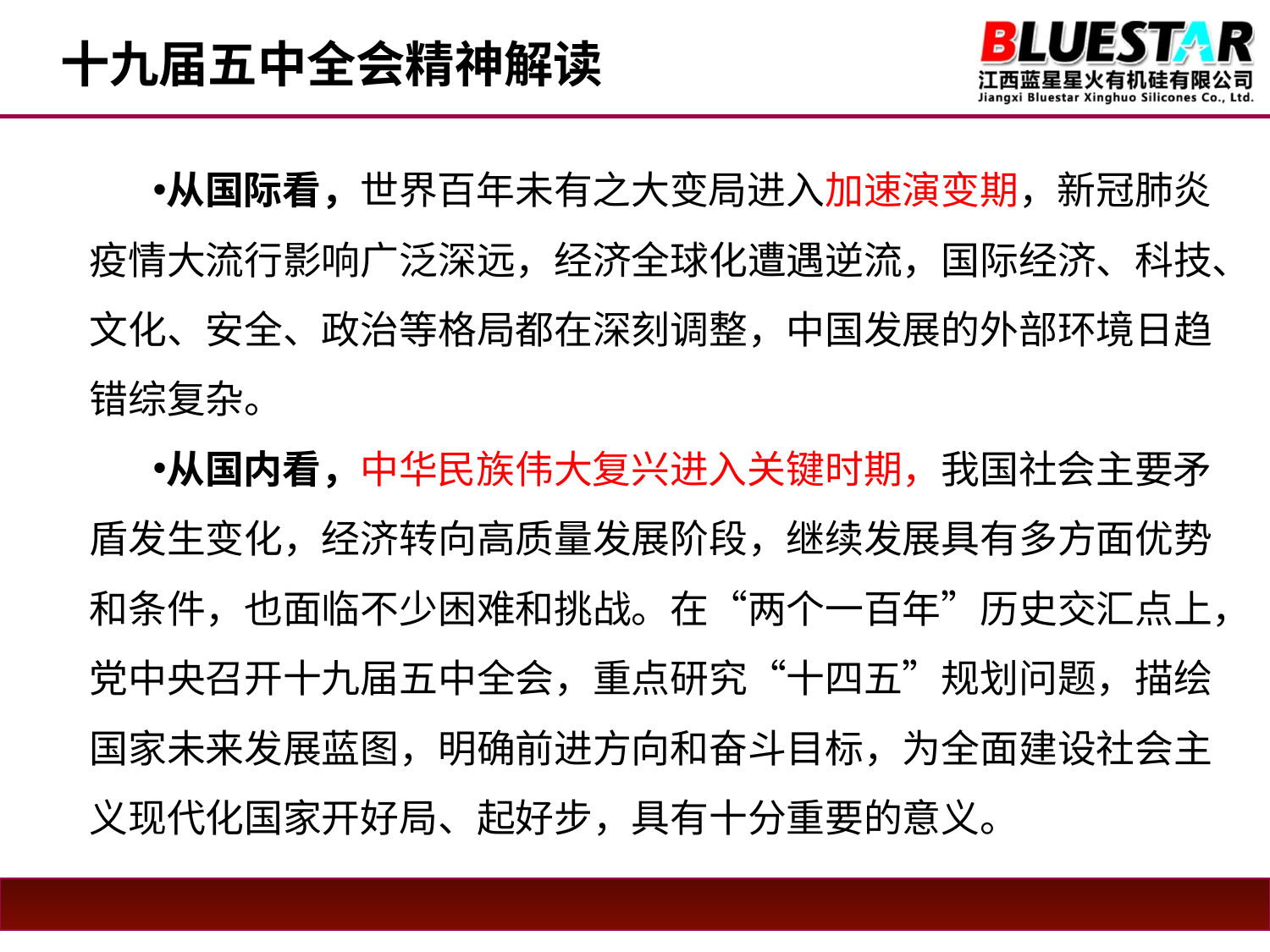

十九届五中全会精神解读
从国际看，世界百年未有之大变局进入加速演变期，新冠肺炎疫情大流行影响广泛深远，经济全球化遭遇逆流，国际经济、科技、文化、安全、政治等格局都在深刻调整，中国发展的外部环境日趋错综复杂。
从国内看，中华民族伟大复兴进入关键时期，我国社会主要矛盾发生变化，经济转向高质量发展阶段，继续发展具有多方面优势和条件，也面临不少困难和挑战。在“两个一百年”历史交汇点上，党中央召开十九届五中全会，重点研究“十四五”规划问题，描绘国家未来发展蓝图，明确前进方向和奋斗目标，为全面建设社会主义现代化国家开好局、起好步，具有十分重要的意义。